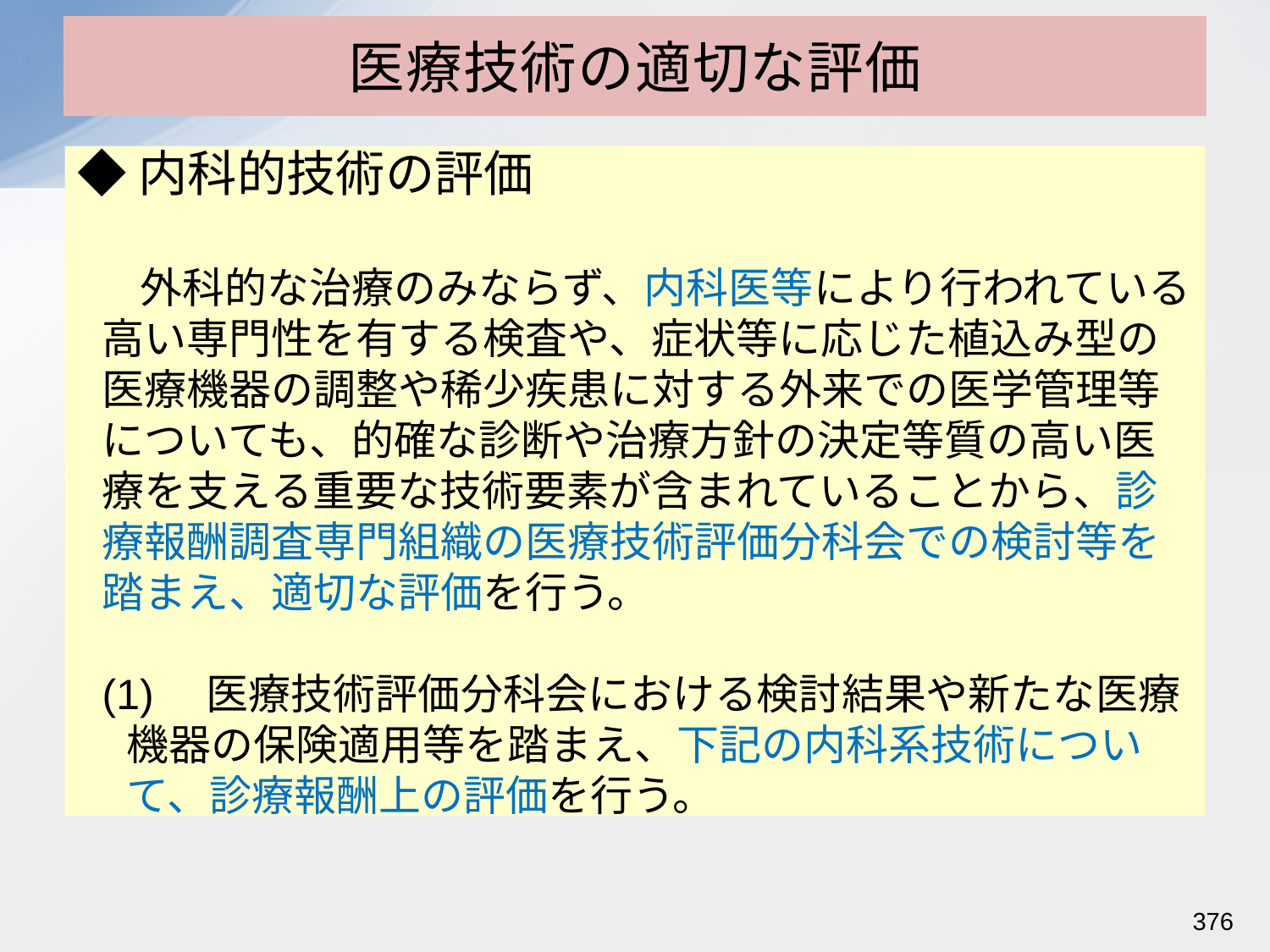

# 医療技術の適切な評価
◆内科的技術の評価

外科的な治療のみならず、内科医等により行われている高い専門性を有する検査や、症状等に応じた植込み型の医療機器の調整や稀少疾患に対する外来での医学管理等についても、的確な診断や治療方針の決定等質の高い医療を支える重要な技術要素が含まれていることから、診療報酬調査専門組織の医療技術評価分科会での検討等を踏まえ、適切な評価を行う。

(1)　医療技術評価分科会における検討結果や新たな医療機器の保険適用等を踏まえ、下記の内科系技術について、診療報酬上の評価を行う。
376